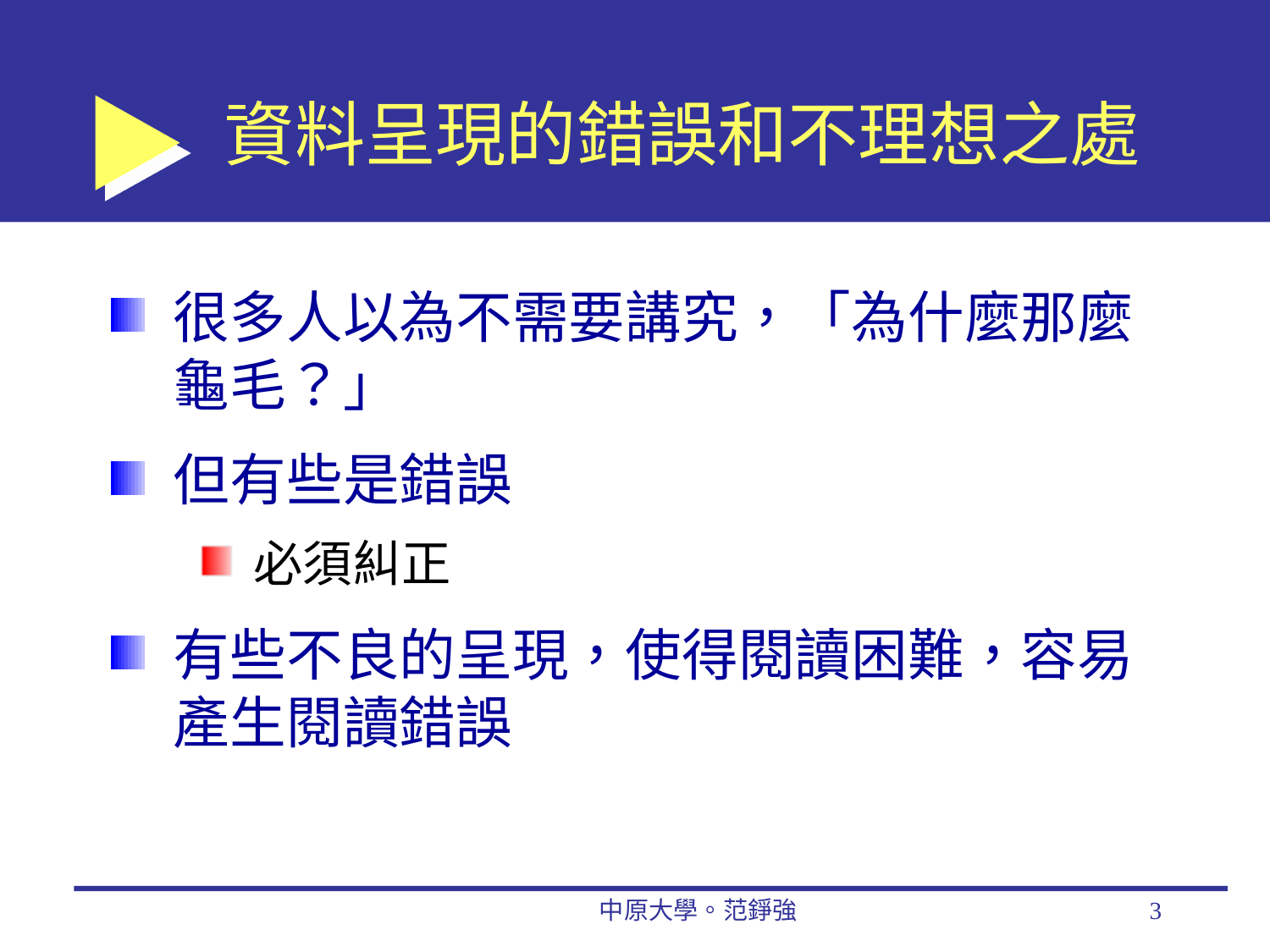

# 資料呈現的錯誤和不理想之處
很多人以為不需要講究，「為什麼那麼龜毛？」
但有些是錯誤
必須糾正
有些不良的呈現，使得閱讀困難，容易產生閱讀錯誤
中原大學。范錚強
3